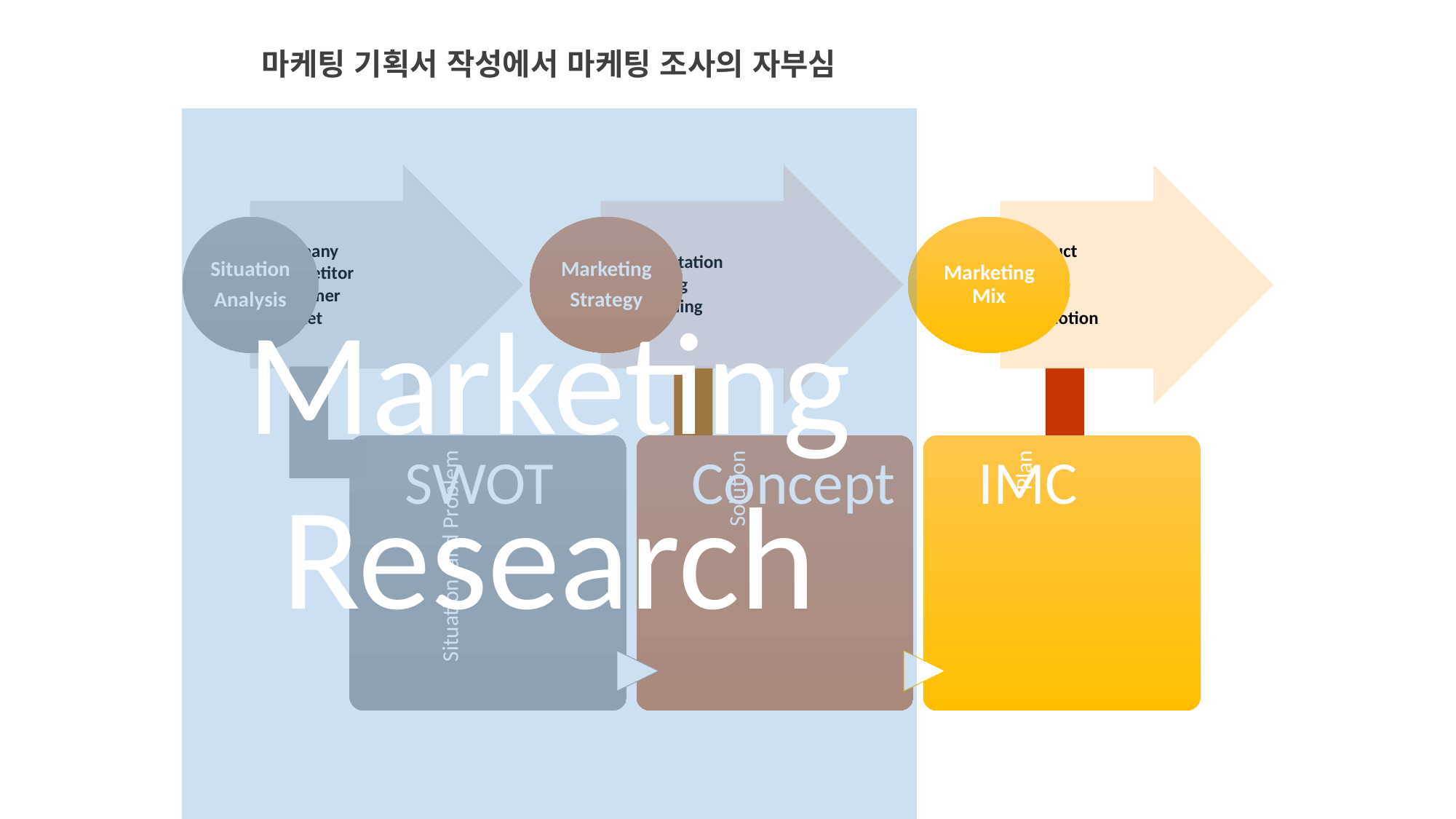

마케팅 기획서 작성에서 마케팅 조사의 자부심
Marketing
Research
Company
Competitor
Customer
Market
Situation
Analysis
Segmentation
Targeting
Positioning
Marketing
Strategy
Product
Price
Place
Promotion
Marketing Mix

Situation  and Problem
SWOT
Solution
Concept
Plan
IMC